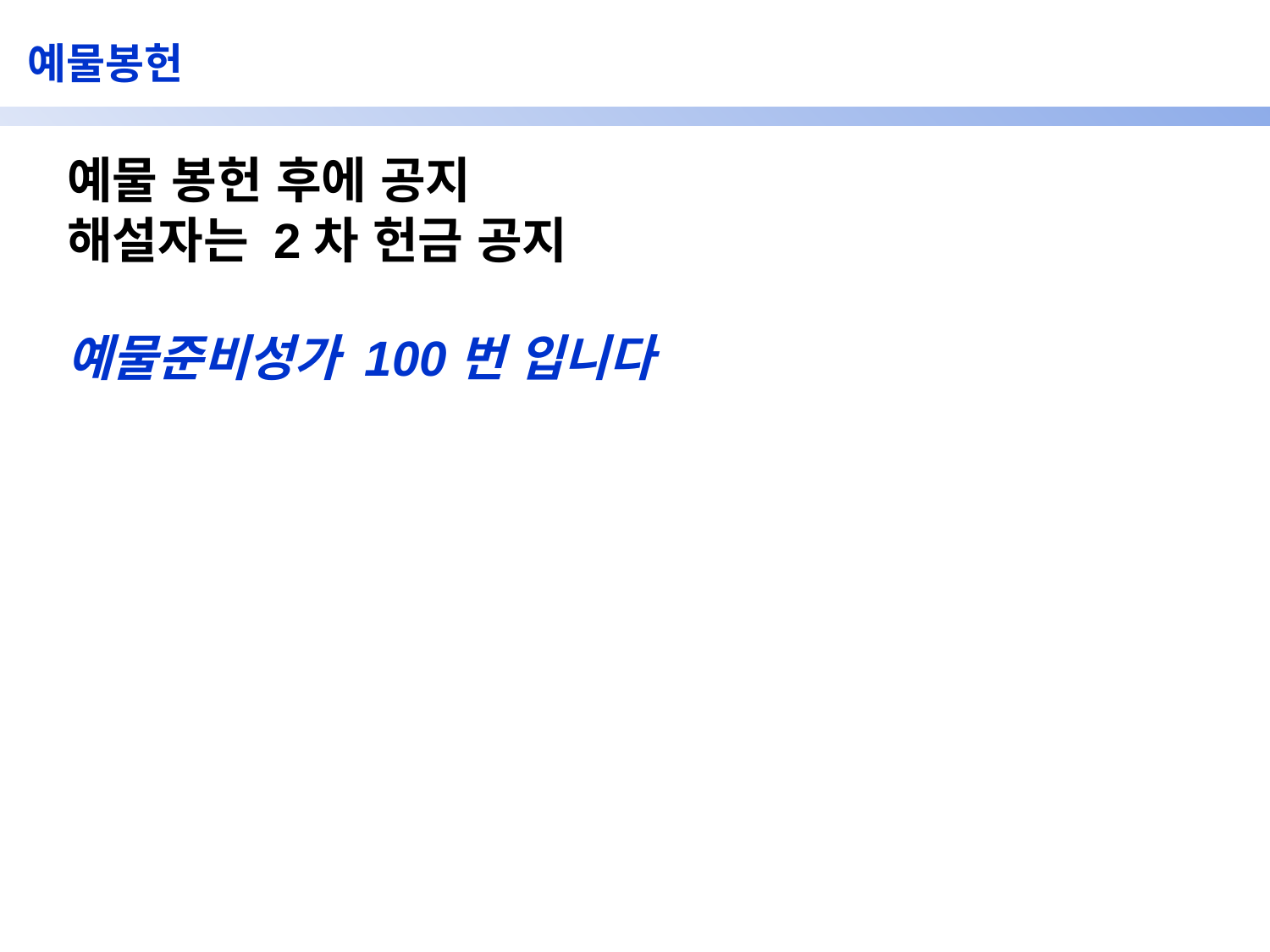

예물봉헌

예물 봉헌 후에 공지
해설자는 2차 헌금 공지

예물준비성가 100번 입니다